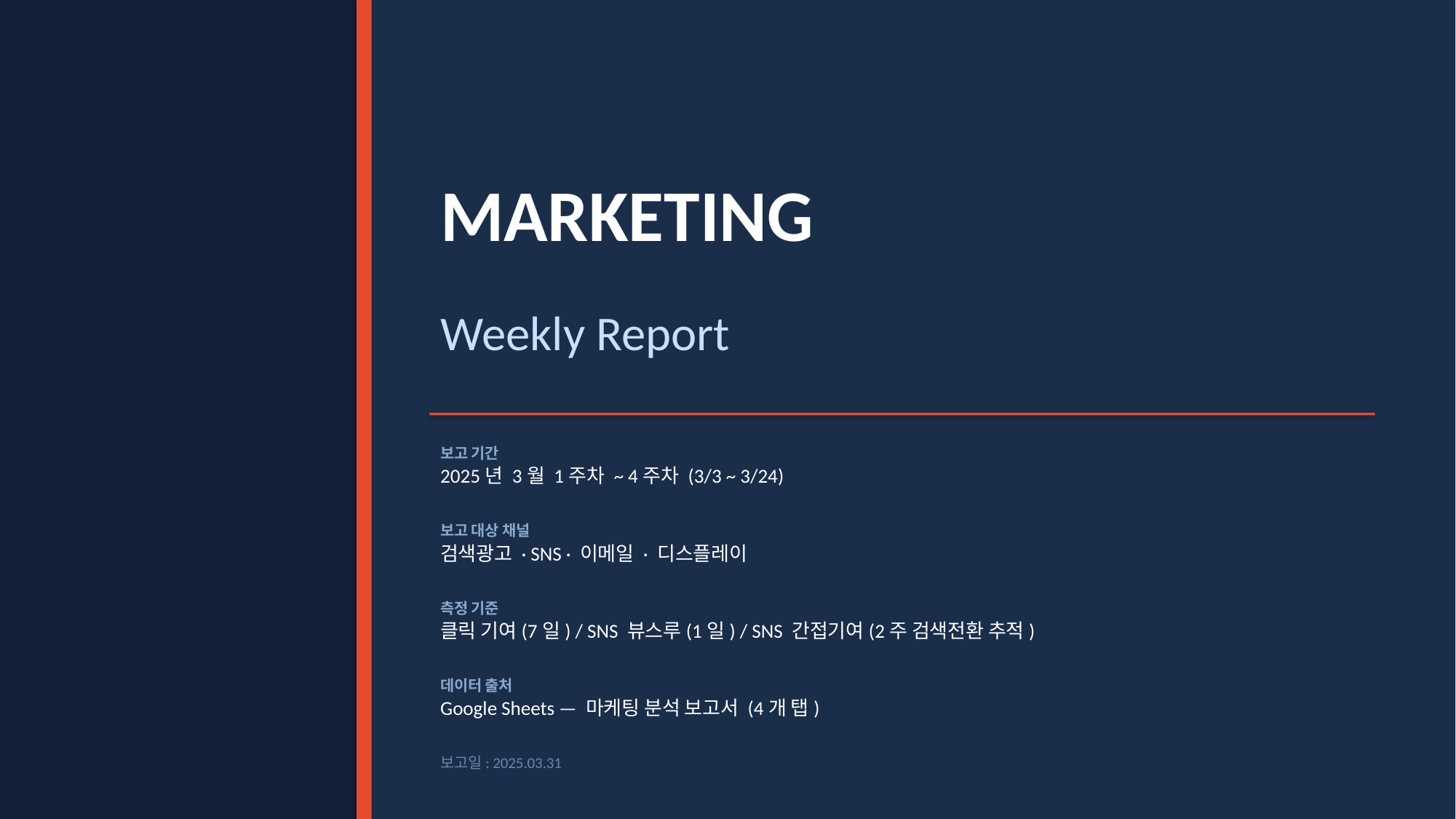

MARKETING
Weekly Report

보고 기간
2025년 3월 1주차 ~ 4주차 (3/3 ~ 3/24)
보고 대상 채널
검색광고 · SNS · 이메일 · 디스플레이
측정 기준
클릭 기여(7일) / SNS 뷰스루(1일) / SNS 간접기여(2주 검색전환 추적)
데이터 출처
Google Sheets — 마케팅 분석 보고서 (4개 탭)
보고일: 2025.03.31